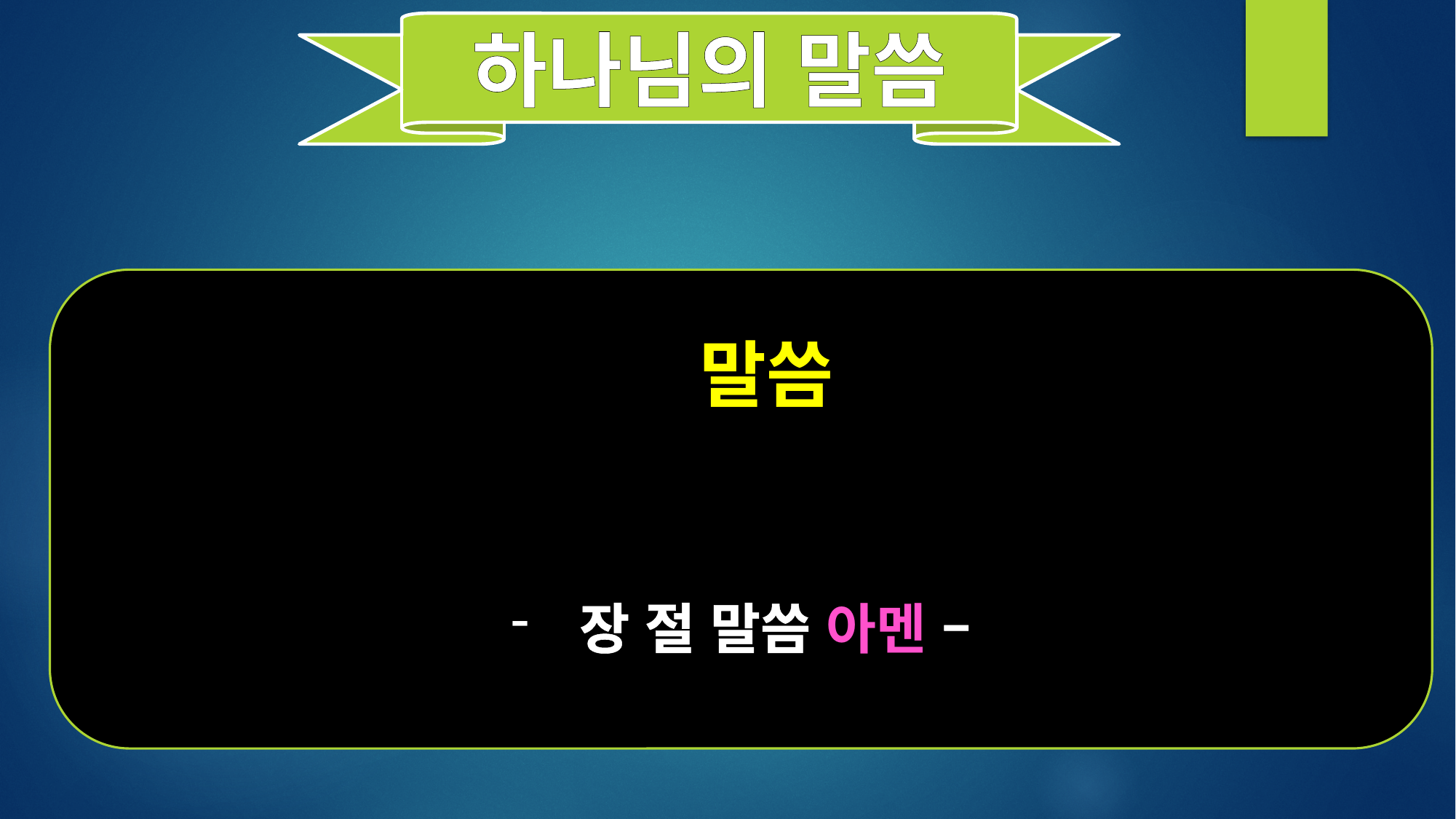

하나님의 말씀

말씀

장 절 말씀 아멘 –